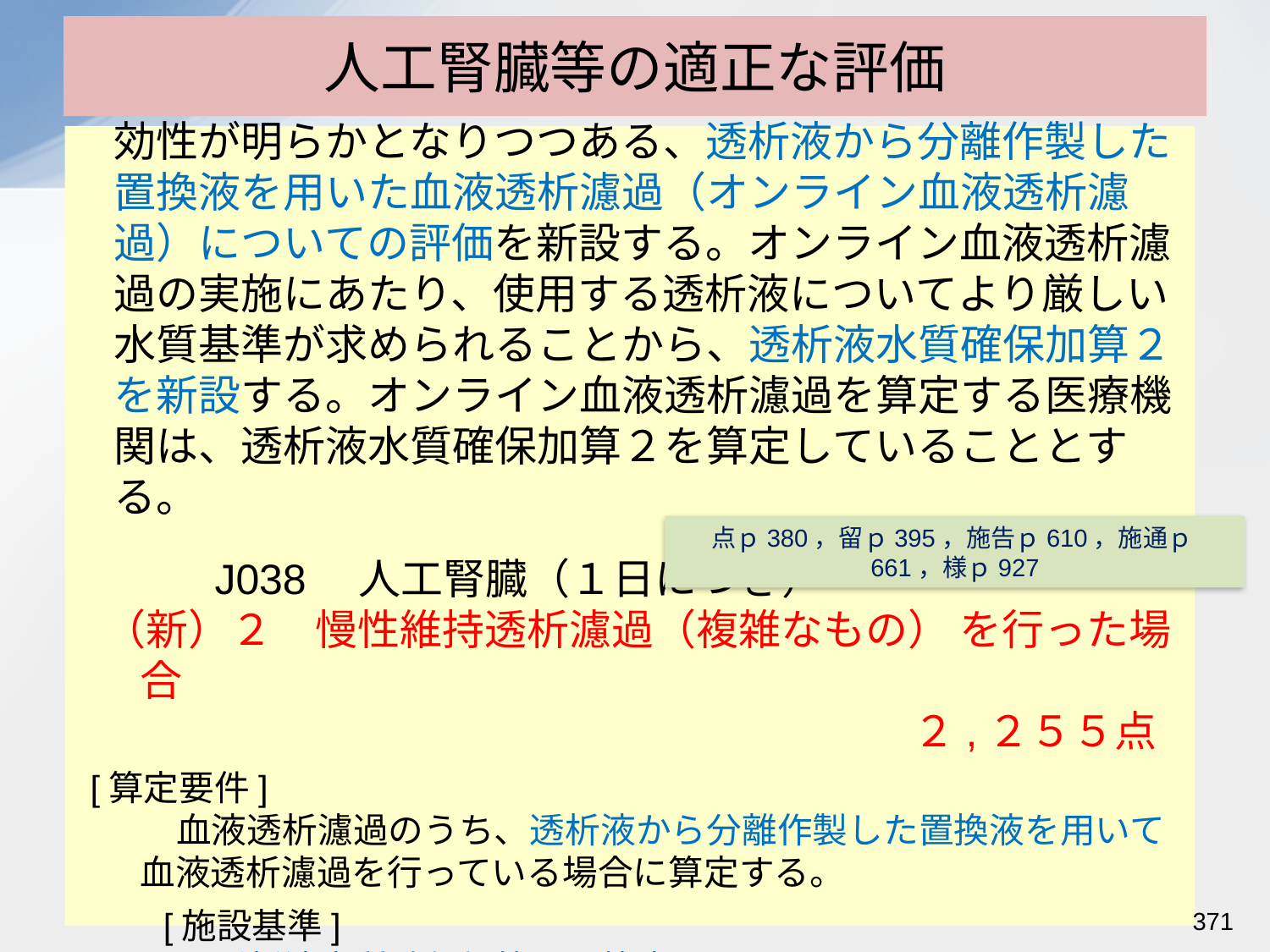

# 人工腎臓等の適正な評価
◆長期に及ぶ慢性維持透析患者の合併症に対し、近年有効性が明らかとなりつつある、透析液から分離作製した置換液を用いた血液透析濾過（オンライン血液透析濾過）についての評価を新設する。オンライン血液透析濾過の実施にあたり、使用する透析液についてより厳しい水質基準が求められることから、透析液水質確保加算２を新設する。オンライン血液透析濾過を算定する医療機関は、透析液水質確保加算２を算定していることとする。
　　　J038　人工腎臓（１日につき）
（新）２　慢性維持透析濾過（複雑なもの） を行った場合
２,２５５点
[算定要件]
血液透析濾過のうち、透析液から分離作製した置換液を用いて血液透析濾過を行っている場合に算定する。
[施設基準]
透析液水質確保加算２を算定していること。
点ｐ380，留ｐ395，施告ｐ610，施通ｐ661，様ｐ927
371